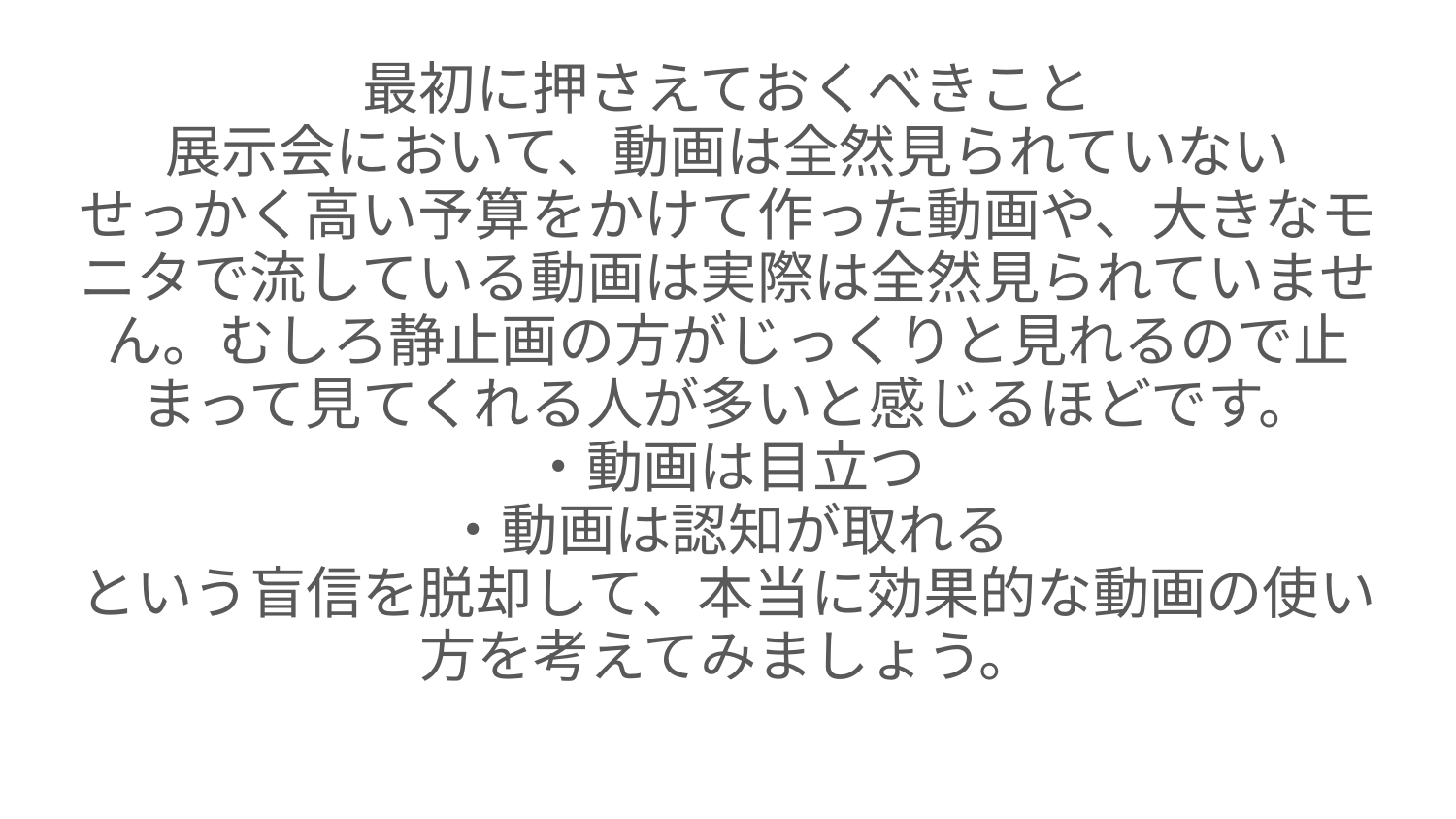

最初に押さえておくべきこと
展示会において、動画は全然見られていない
せっかく高い予算をかけて作った動画や、大きなモニタで流している動画は実際は全然見られていません。むしろ静止画の方がじっくりと見れるので止まって見てくれる人が多いと感じるほどです。
・動画は目立つ
・動画は認知が取れる
という盲信を脱却して、本当に効果的な動画の使い方を考えてみましょう。